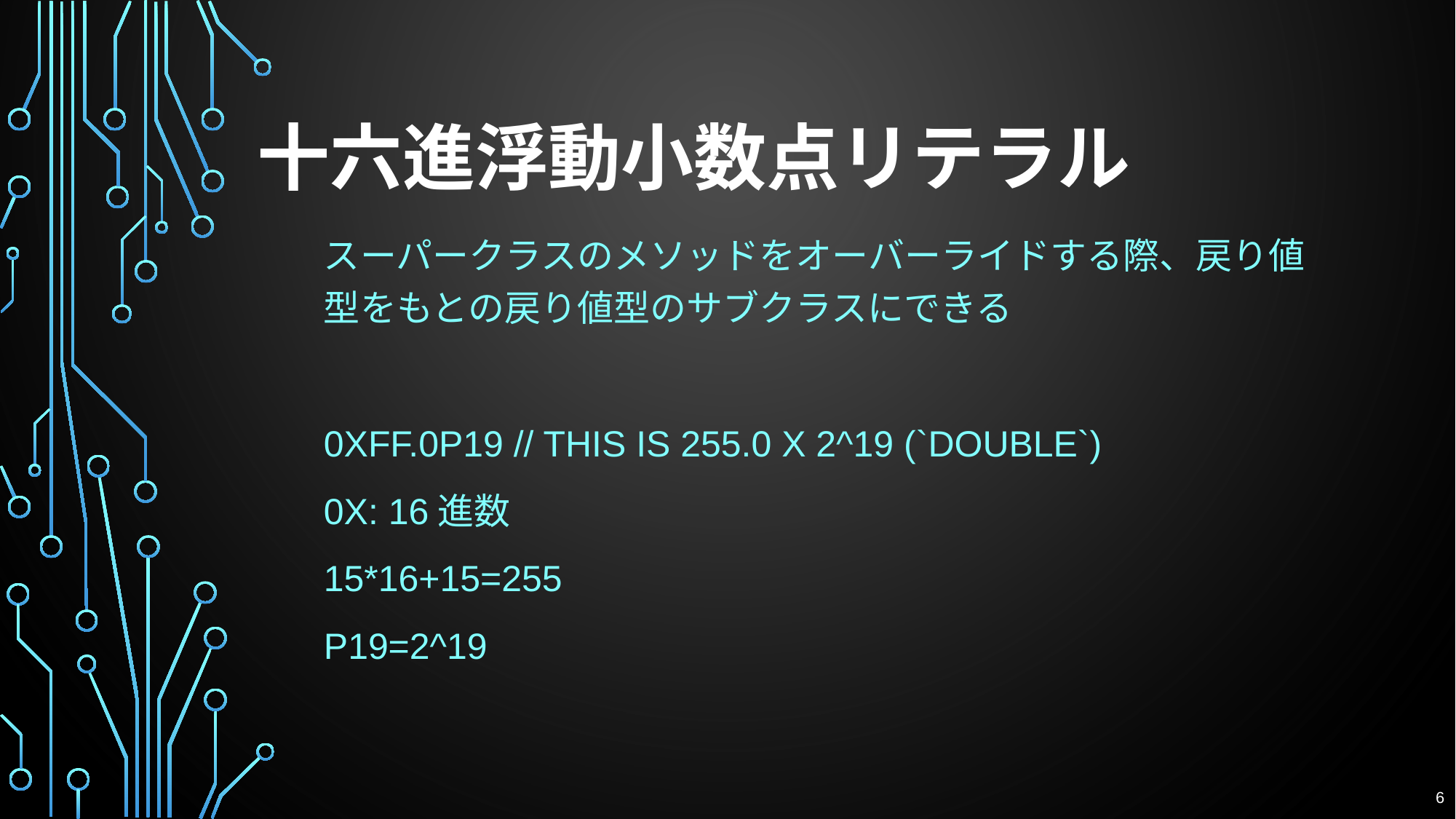

# 十六進浮動小数点リテラル

スーパークラスのメソッドをオーバーライドする際、戻り値型をもとの戻り値型のサブクラスにできる

0xff.0p19 // this is 255.0 x 2^19 (`double`)
0x: 16進数
15*16+15=255
P19=2^19

6